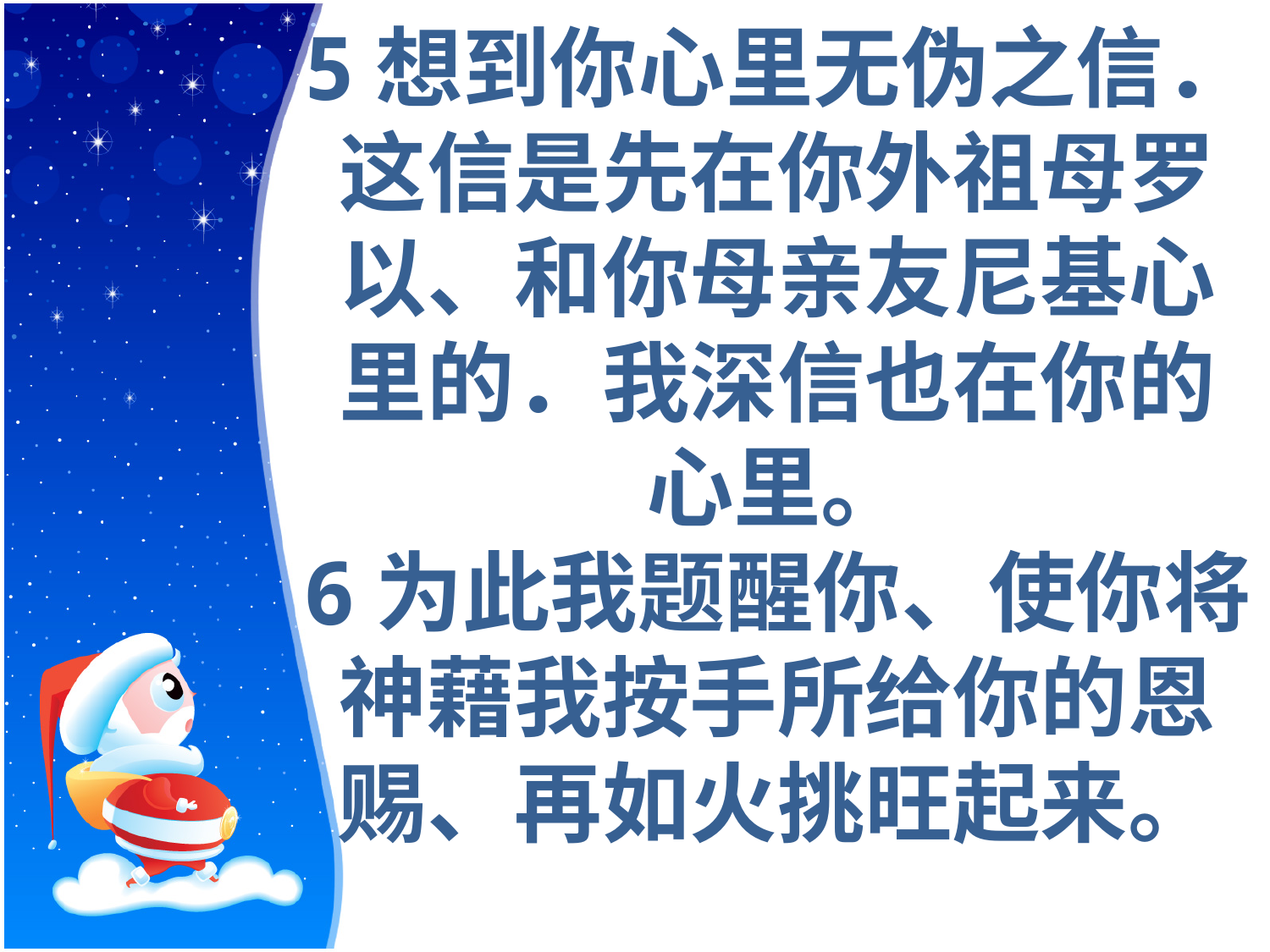

5想到你心里无伪之信．这信是先在你外祖母罗以、和你母亲友尼基心里的．我深信也在你的心里。
6为此我题醒你、使你将神藉我按手所给你的恩赐、再如火挑旺起来。